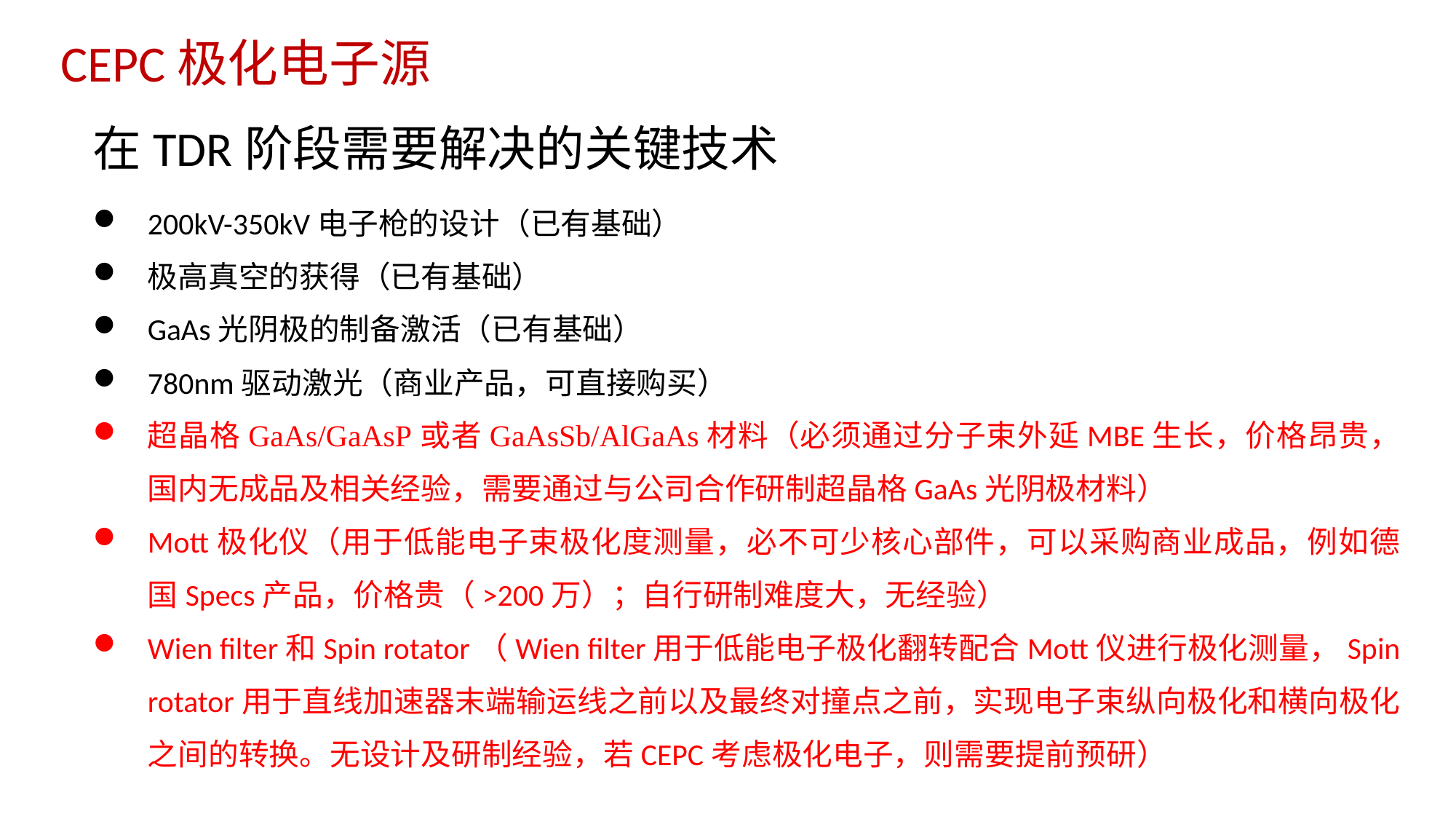

# CEPC极化电子源
在TDR阶段需要解决的关键技术
200kV-350kV电子枪的设计（已有基础）
极高真空的获得（已有基础）
GaAs光阴极的制备激活（已有基础）
780nm驱动激光（商业产品，可直接购买）
超晶格GaAs/GaAsP或者GaAsSb/AlGaAs材料（必须通过分子束外延MBE生长，价格昂贵，国内无成品及相关经验，需要通过与公司合作研制超晶格GaAs光阴极材料）
Mott极化仪（用于低能电子束极化度测量，必不可少核心部件，可以采购商业成品，例如德国Specs产品，价格贵（>200万）；自行研制难度大，无经验）
Wien filter和Spin rotator（Wien filter用于低能电子极化翻转配合Mott仪进行极化测量，Spin rotator用于直线加速器末端输运线之前以及最终对撞点之前，实现电子束纵向极化和横向极化之间的转换。无设计及研制经验，若CEPC考虑极化电子，则需要提前预研）